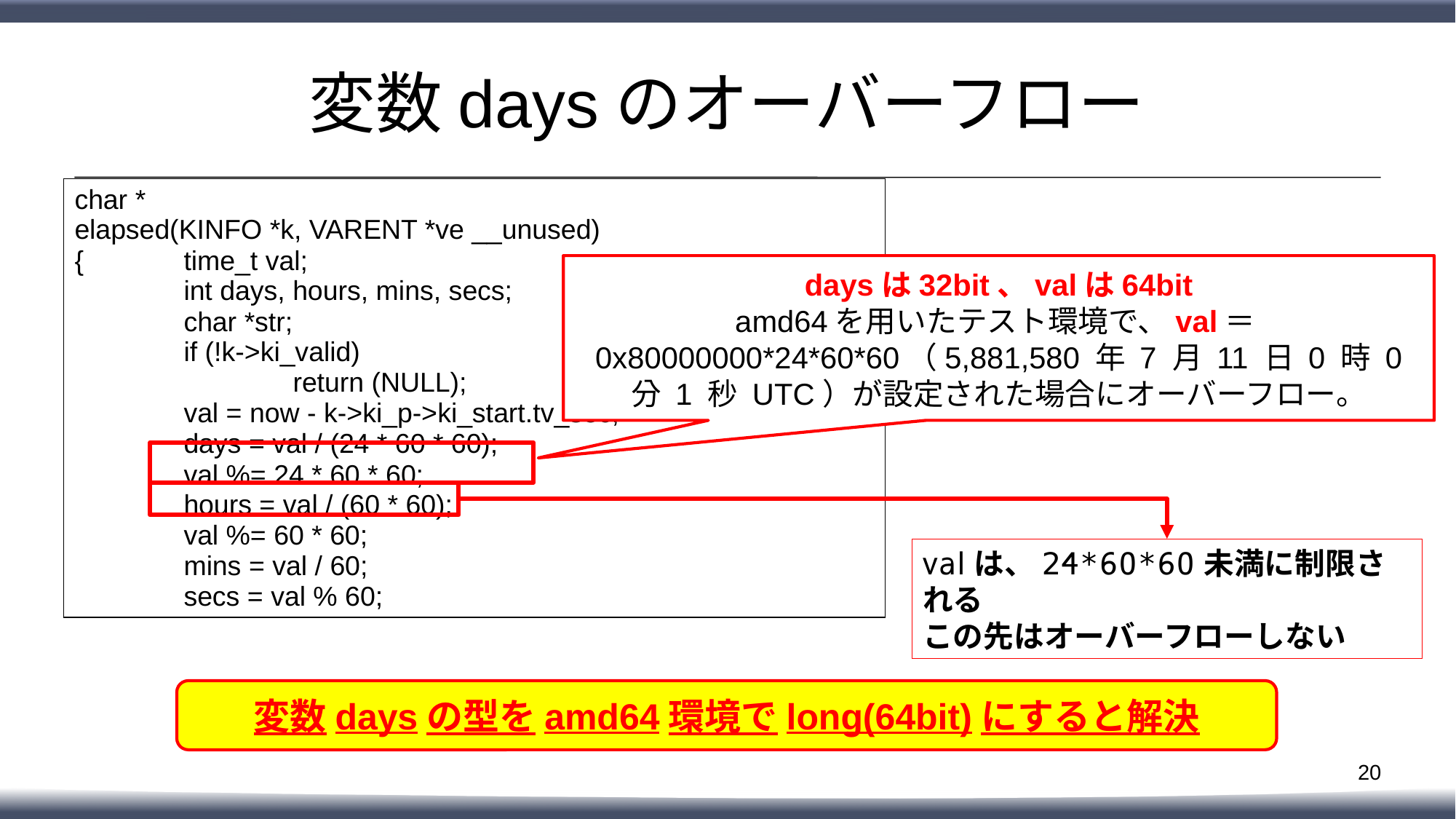

# 変数daysのオーバーフロー
| char \* elapsed(KINFO \*k, VARENT \*ve \_\_unused) { time\_t val; int days, hours, mins, secs; char \*str; if (!k->ki\_valid) return (NULL); val = now - k->ki\_p->ki\_start.tv\_sec; days = val / (24 \* 60 \* 60); val %= 24 \* 60 \* 60; hours = val / (60 \* 60); val %= 60 \* 60; mins = val / 60; secs = val % 60; |
| --- |
daysは32bit、valは64bit
amd64を用いたテスト環境で、val＝0x80000000*24*60*60（5,881,580 年 7 月 11 日 0 時 0 分 1 秒 UTC）が設定された場合にオーバーフロー。

valは、24*60*60未満に制限される
この先はオーバーフローしない
変数daysの型をamd64環境でlong(64bit)にすると解決
20